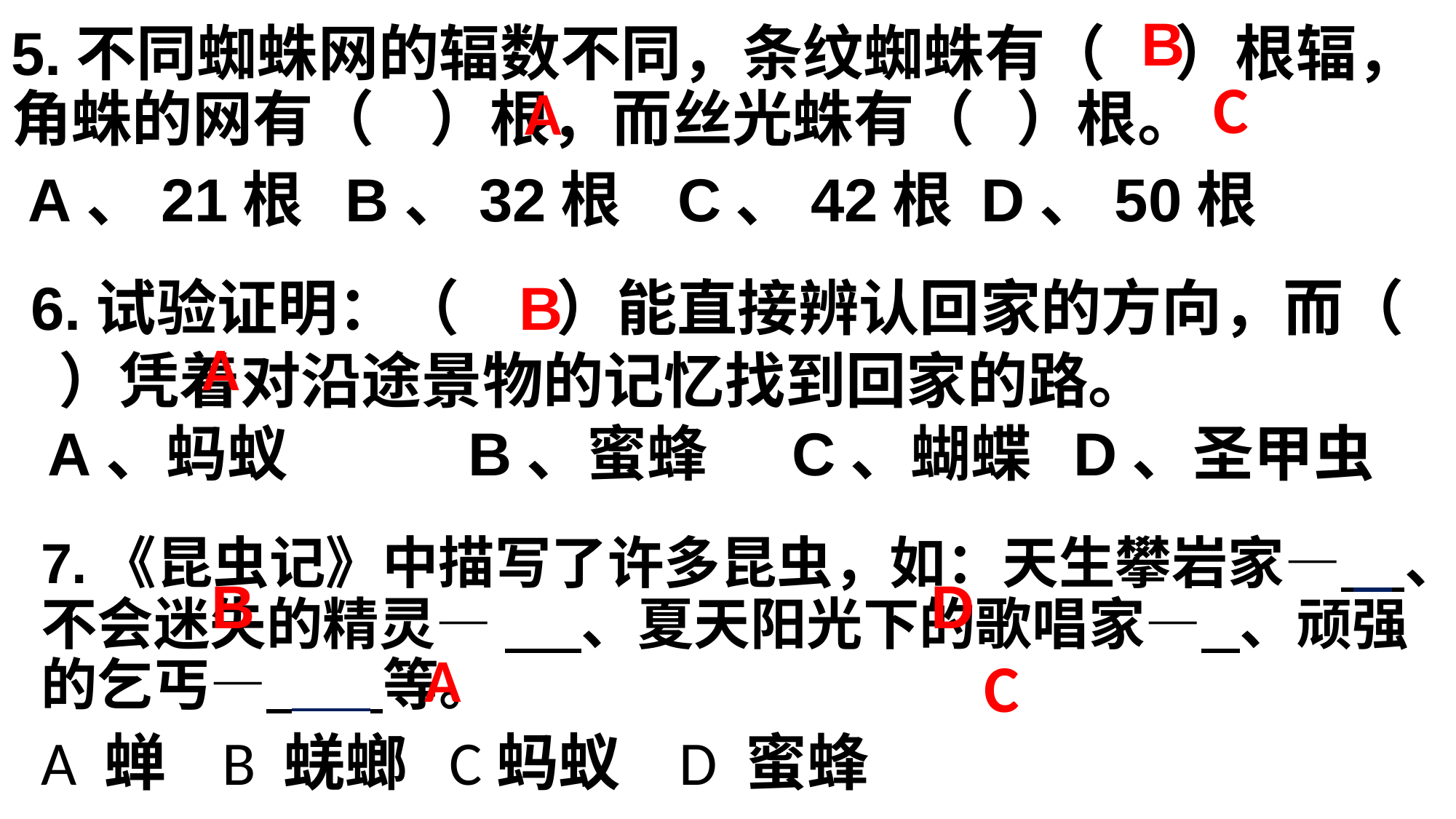

B
5.不同蜘蛛网的辐数不同，条纹蜘蛛有（     ）根辐，角蛛的网有（    ）根，而丝光蛛有（   ）根。
 A、21根  B、32根   C、42根 D、50根
C
A
6.试验证明：（       ）能直接辨认回家的方向，而（    ）凭着对沿途景物的记忆找到回家的路。
 A、蚂蚁            B、蜜蜂     C、蝴蝶  D、圣甲虫
B
A
7.《昆虫记》中描写了许多昆虫，如：天生攀岩家—     、不会迷失的精灵—       、夏天阳光下的歌唱家—   、顽强的乞丐—        等。
A 蝉   B 蜣螂  C蚂蚁   D 蜜蜂
B
D
A
C